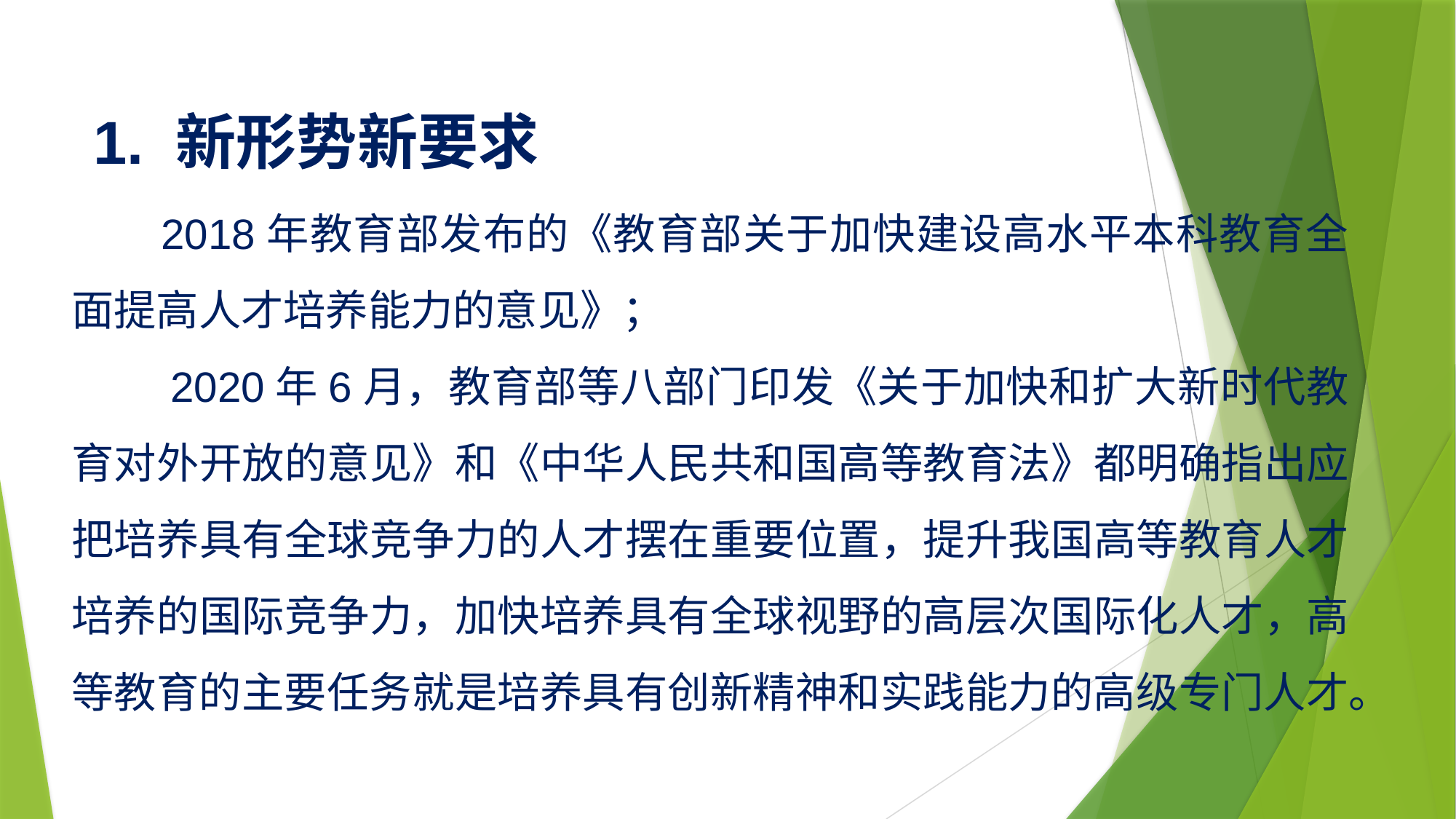

1. 新形势新要求
       2018年教育部发布的《教育部关于加快建设高水平本科教育全面提高人才培养能力的意见》；
        2020年6月，教育部等八部门印发《关于加快和扩大新时代教育对外开放的意见》和《中华人民共和国高等教育法》都明确指出应把培养具有全球竞争力的人才摆在重要位置，提升我国高等教育人才培养的国际竞争力，加快培养具有全球视野的高层次国际化人才，高等教育的主要任务就是培养具有创新精神和实践能力的高级专门人才。